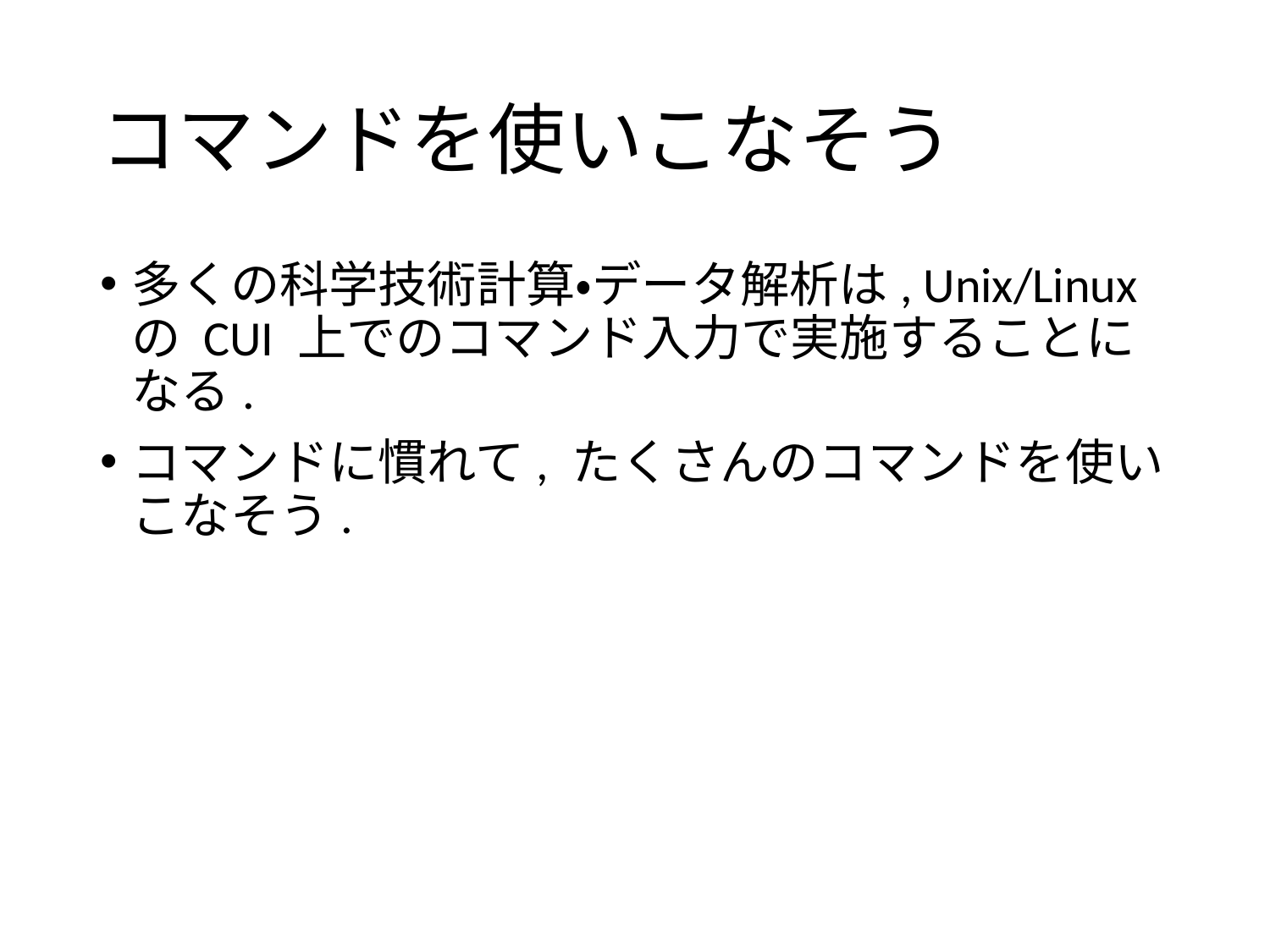

# コマンドを使いこなそう
多くの科学技術計算・データ解析は, Unix/Linux の CUI 上でのコマンド入力で実施することになる.
コマンドに慣れて, たくさんのコマンドを使いこなそう.